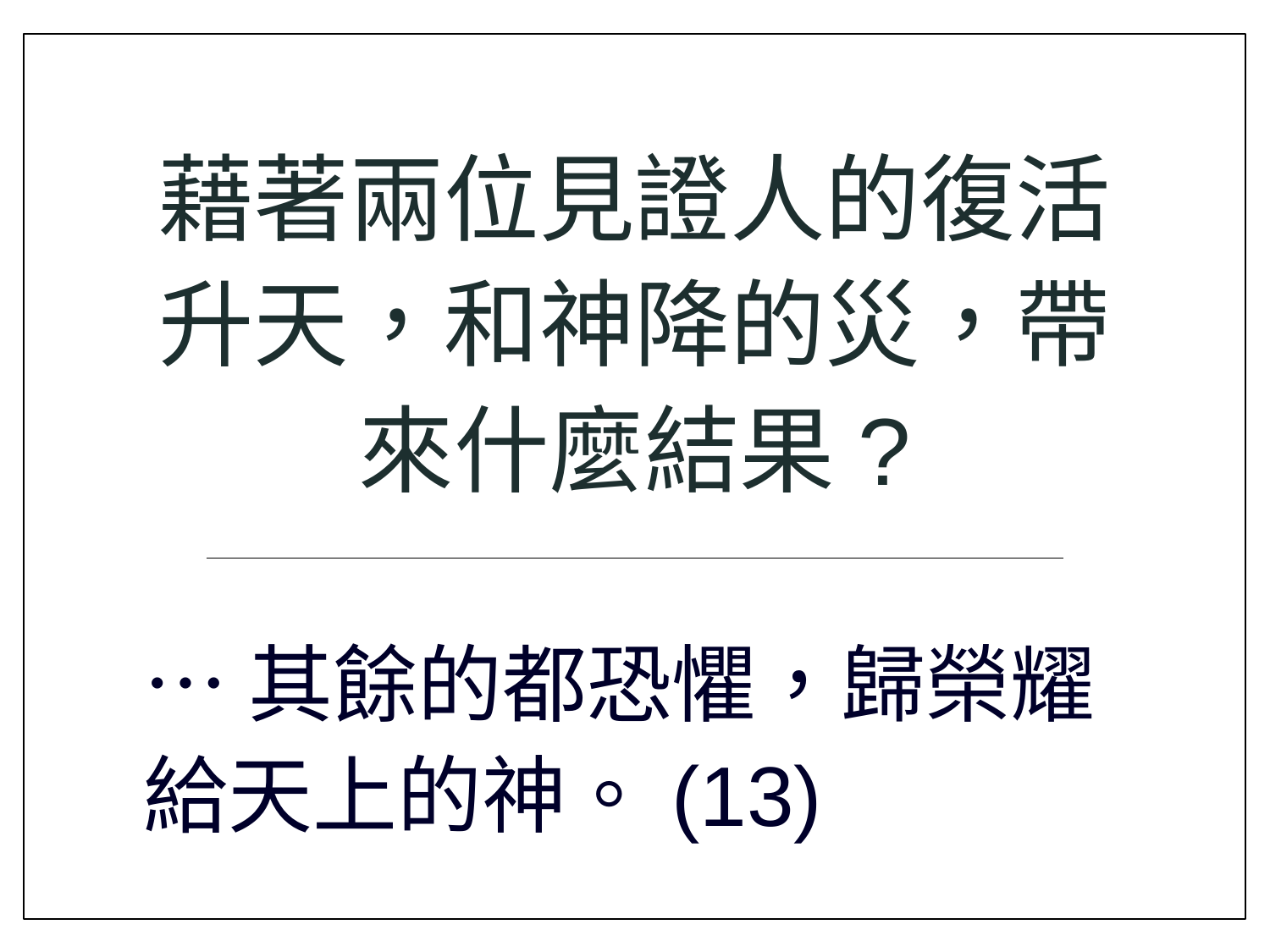

# 藉著兩位見證人的復活升天，和神降的災，帶來什麼結果?
…其餘的都恐懼，歸榮耀給天上的神。(13)